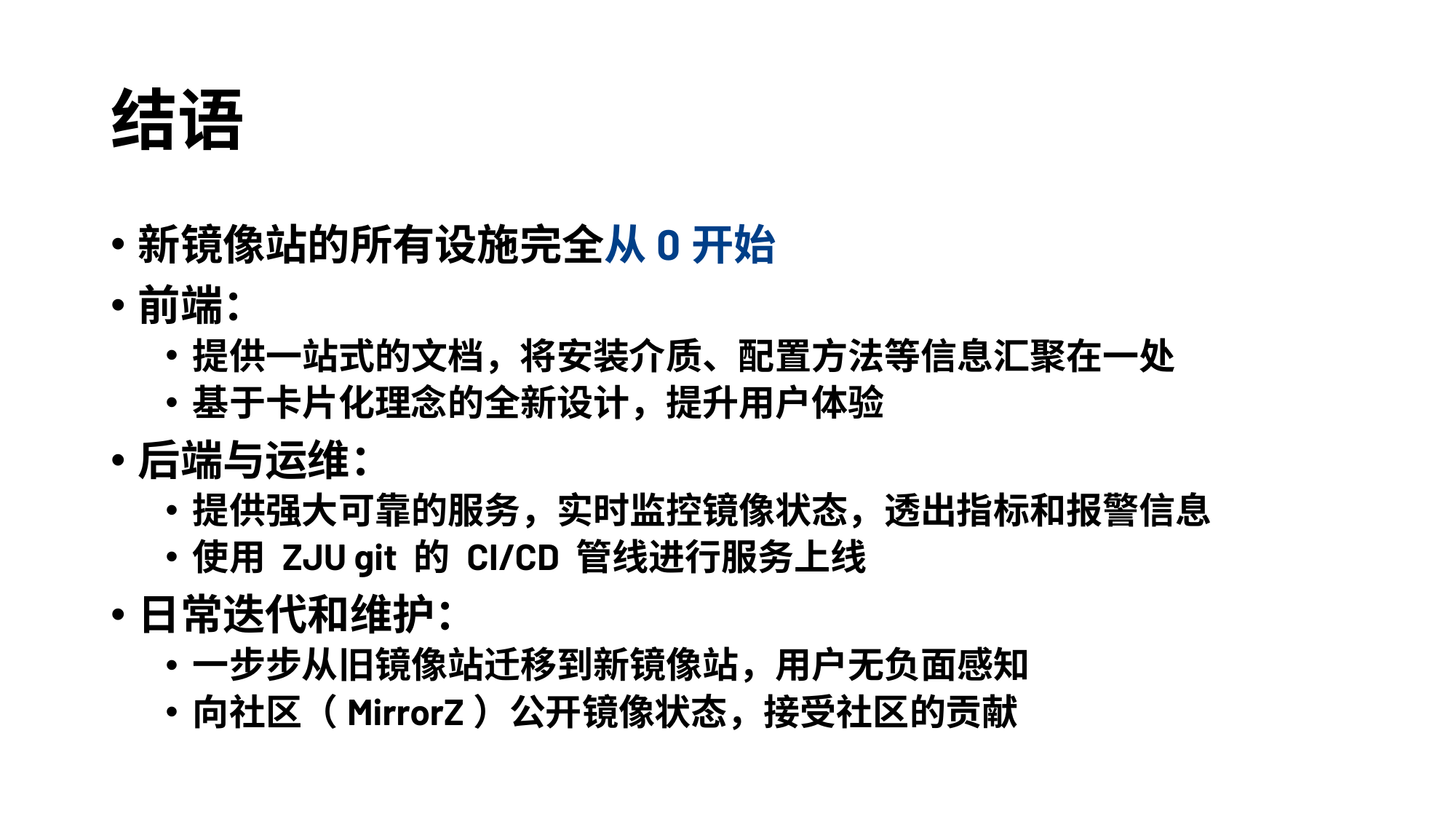

# 结语
新镜像站的所有设施完全从0开始
前端：
提供一站式的文档，将安装介质、配置方法等信息汇聚在一处
基于卡片化理念的全新设计，提升用户体验
后端与运维：
提供强大可靠的服务，实时监控镜像状态，透出指标和报警信息
使用 ZJU git 的 CI/CD 管线进行服务上线
日常迭代和维护：
一步步从旧镜像站迁移到新镜像站，用户无负面感知
向社区（MirrorZ）公开镜像状态，接受社区的贡献